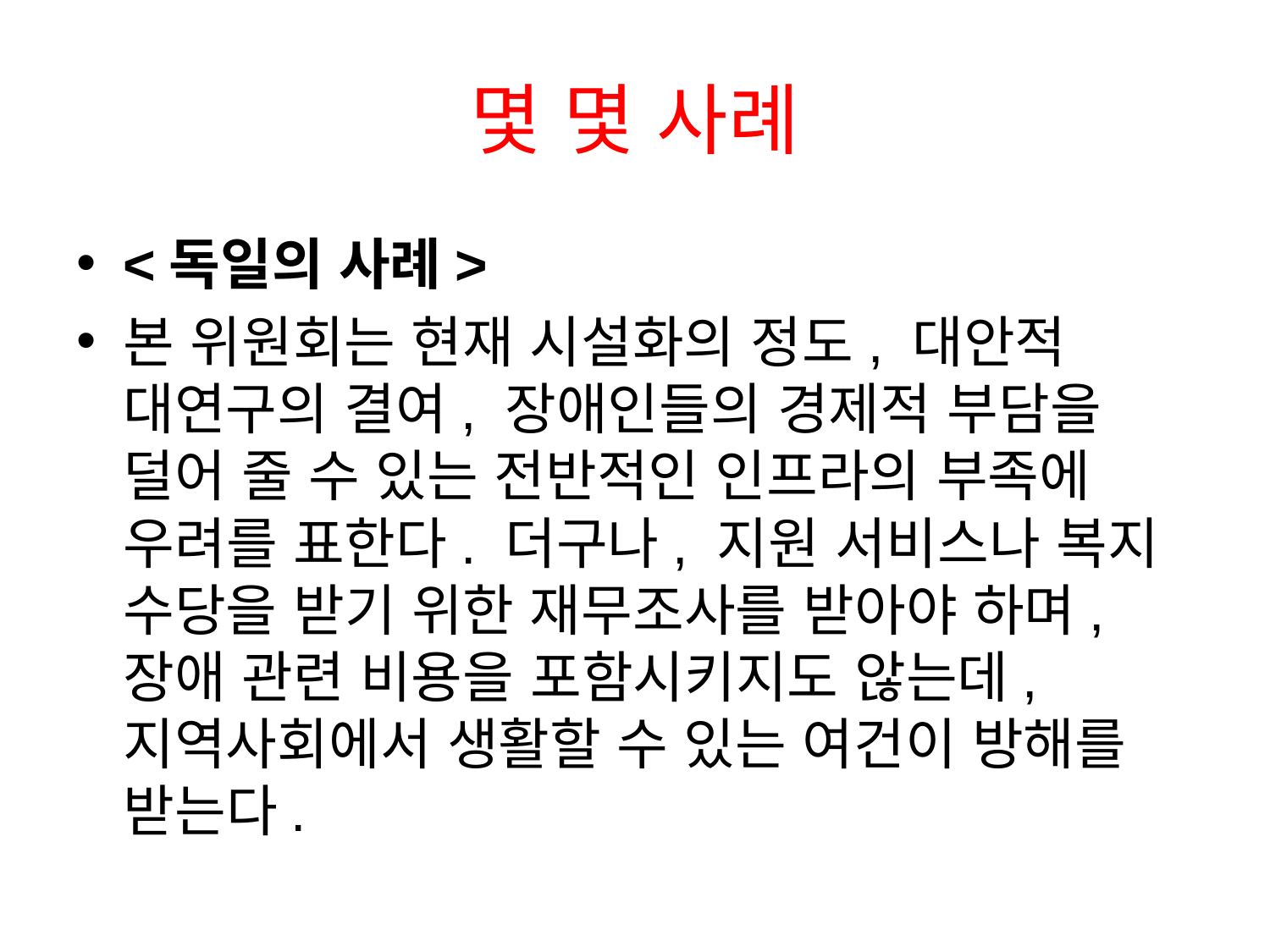

# 몇 몇 사례
<독일의 사례>
본 위원회는 현재 시설화의 정도, 대안적 대연구의 결여, 장애인들의 경제적 부담을 덜어 줄 수 있는 전반적인 인프라의 부족에 우려를 표한다. 더구나, 지원 서비스나 복지 수당을 받기 위한 재무조사를 받아야 하며, 장애 관련 비용을 포함시키지도 않는데, 지역사회에서 생활할 수 있는 여건이 방해를 받는다.